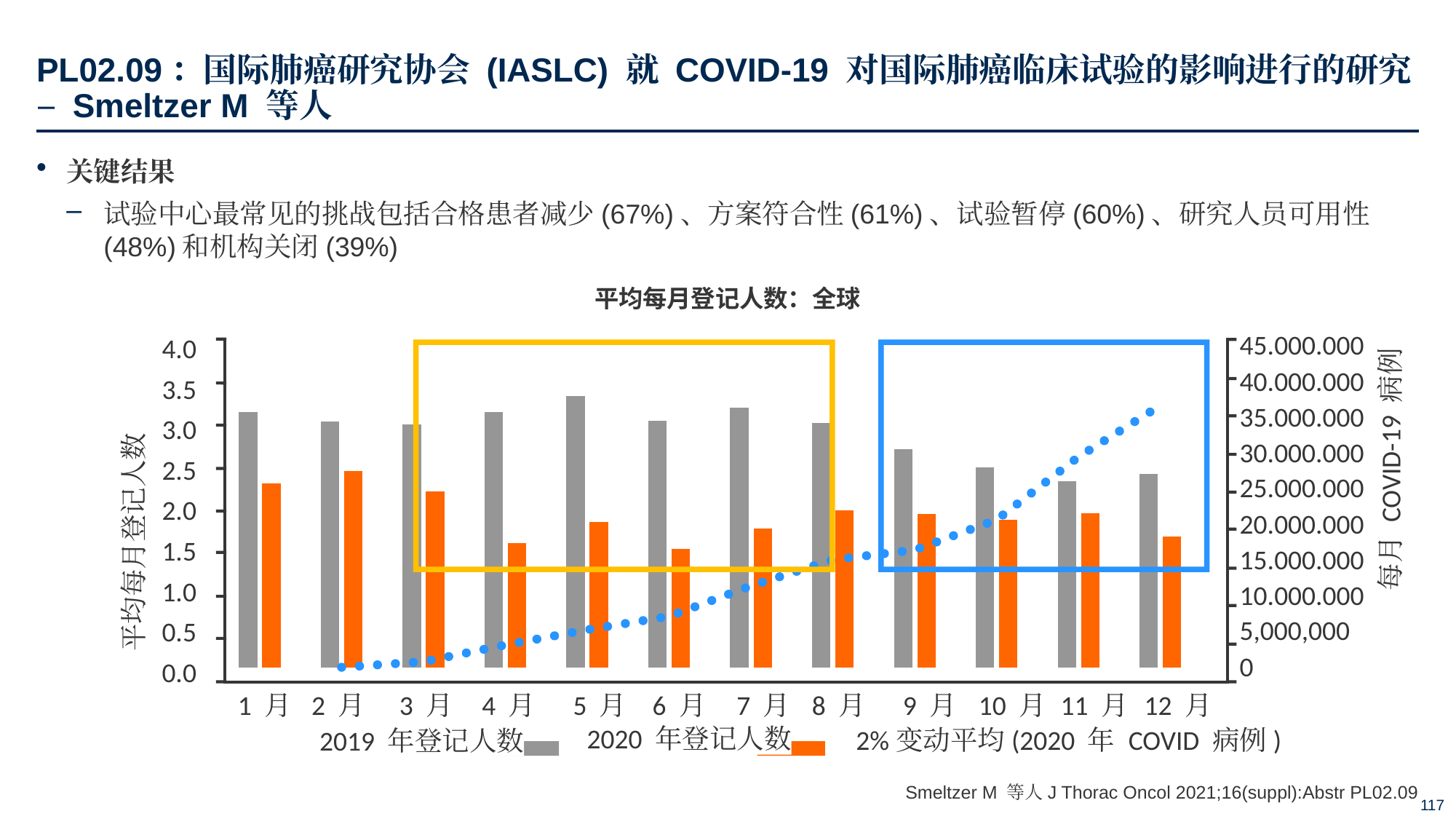

# PL02.09：国际肺癌研究协会 (IASLC) 就 COVID-19 对国际肺癌临床试验的影响进行的研究 – Smeltzer M 等人
关键结果
试验中心最常见的挑战包括合格患者减少(67%)、方案符合性(61%)、试验暂停(60%)、研究人员可用性(48%)和机构关闭(39%)
平均每月登记人数：全球
每月 COVID-19 病例

### Chart

| Category | 2019 年登记人数 | 2020 年登记人数 | 2020 年 COVID 病例 |
|---|---|---|---|
| 1 月 | 3.1632653061 | 2.2783505155 | 18744.0 |
| 2 月  | 3.0454545455 | 2.4387755102 | 152172.0 |
| 3 月 | 3.0106382979 | 2.18 | 1579452.0 |
| 4 月 | 3.1612903226 | 1.5454545455 | 4806952.0 |
| 5 月 | 3.3586956522 | 1.8020833333 | 5817576.0 |
| 6 月 | 3.0537634409 | 1.4747474747 | 8522472.0 |
| 7 月 | 3.2222222222 | 1.7216494845 | 14296066.0 |
| 8 月 | 3.0315789474 | 1.9519230769 | 15816452.0 |
| 9 月 | 2.7021276596 | 1.9038461538 | 16998820.0 |
| 10 月 | 2.4795918367 | 1.8285714286 | 24251456.0 |
| 11 月 | 2.3052631579 | 1.9150943396 | 34498364.0 |
| 12 月 | 2.4 | 1.6288659794 | 38559192.0 |
4.0
3.5
3.0
2.5
2.0
1.5 1.0 0.5 0.0
45.000.000
40.000.000
35.000.000
30.000.000
25.000.000
20.000.000
15.000.000
10.000.000 5,000,000
0
平均每月登记人数

1 月
2 月
3 月
4 月
5 月
6 月
7 月
8 月
9 月
10 月
11 月
12 月
2020 年登记人数
2%变动平均(2020 年 COVID 病例)
2019 年登记人数
Smeltzer M 等人J Thorac Oncol 2021;16(suppl):Abstr PL02.09